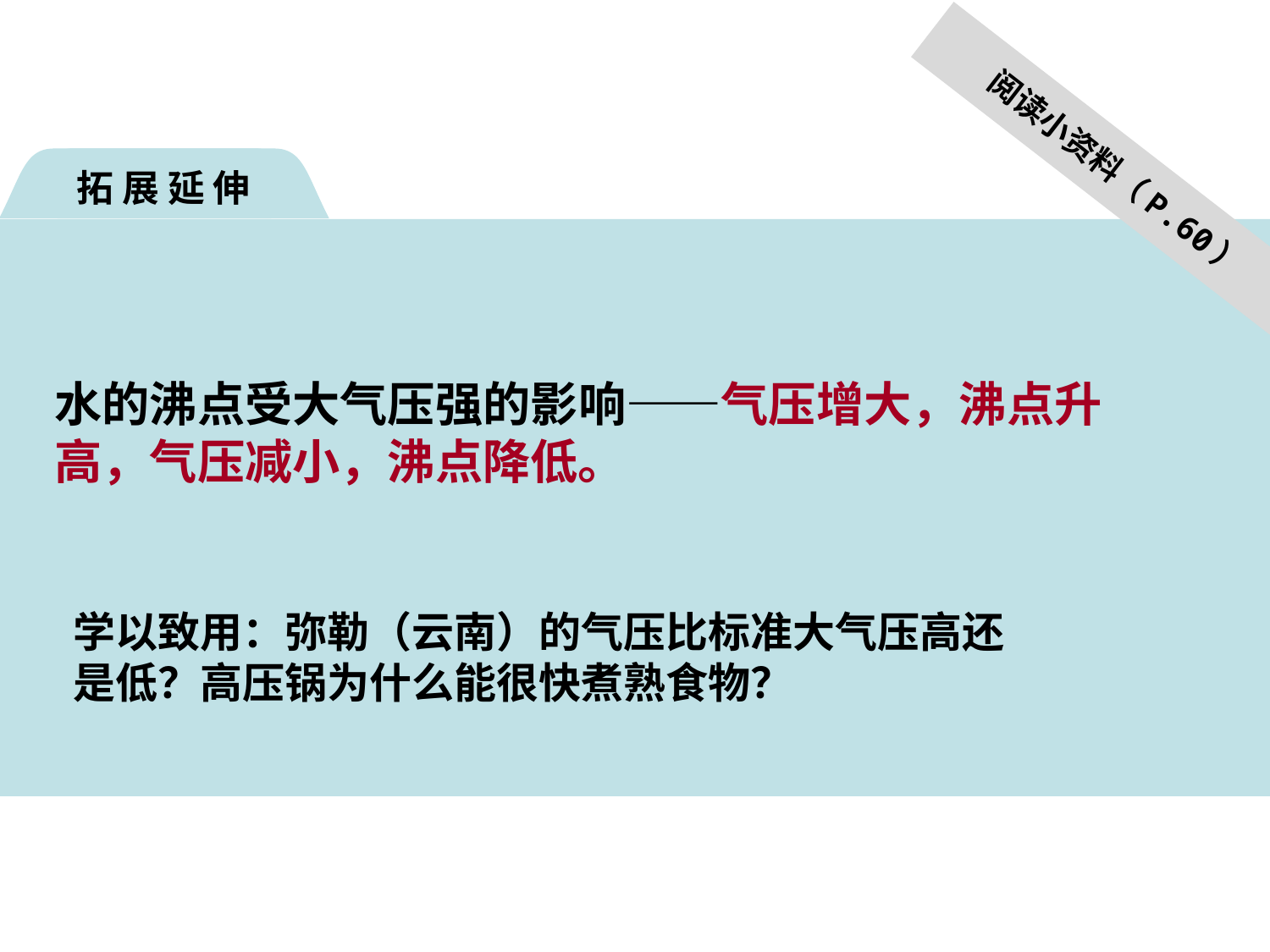

阅读小资料（P.60）
拓 展 延 伸

水的沸点受大气压强的影响——气压增大，沸点升高，气压减小，沸点降低。
学以致用：弥勒（云南）的气压比标准大气压高还是低？高压锅为什么能很快煮熟食物？